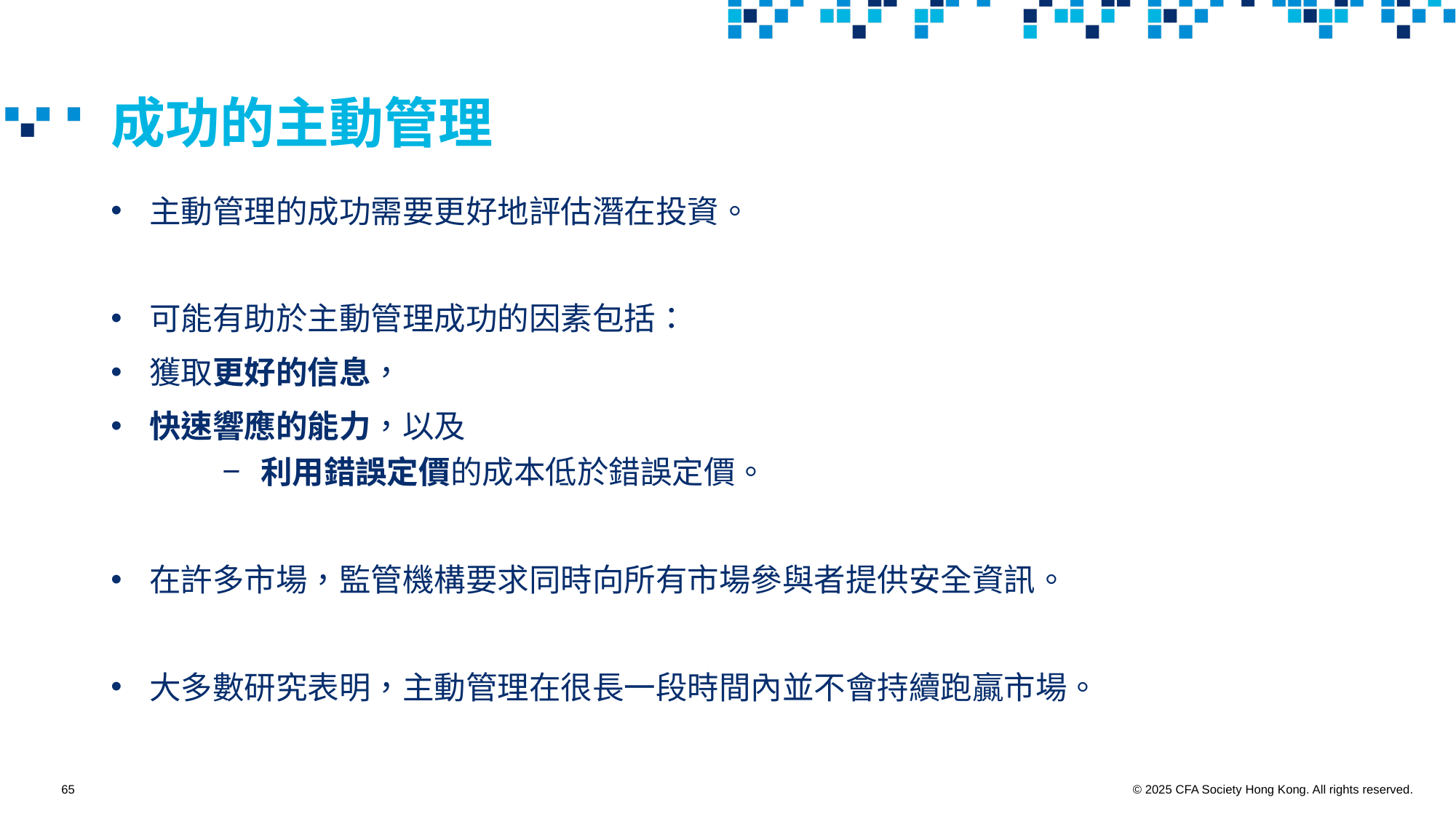

# 成功的主動管理
主動管理的成功需要更好地評估潛在投資。

可能有助於主動管理成功的因素包括：
獲取更好的信息，
快速響應的能力，以及
利用錯誤定價的成本低於錯誤定價。

在許多市場，監管機構要求同時向所有市場參與者提供安全資訊。

大多數研究表明，主動管理在很長一段時間內並不會持續跑贏市場。
65
© 2025 CFA Society Hong Kong. All rights reserved.